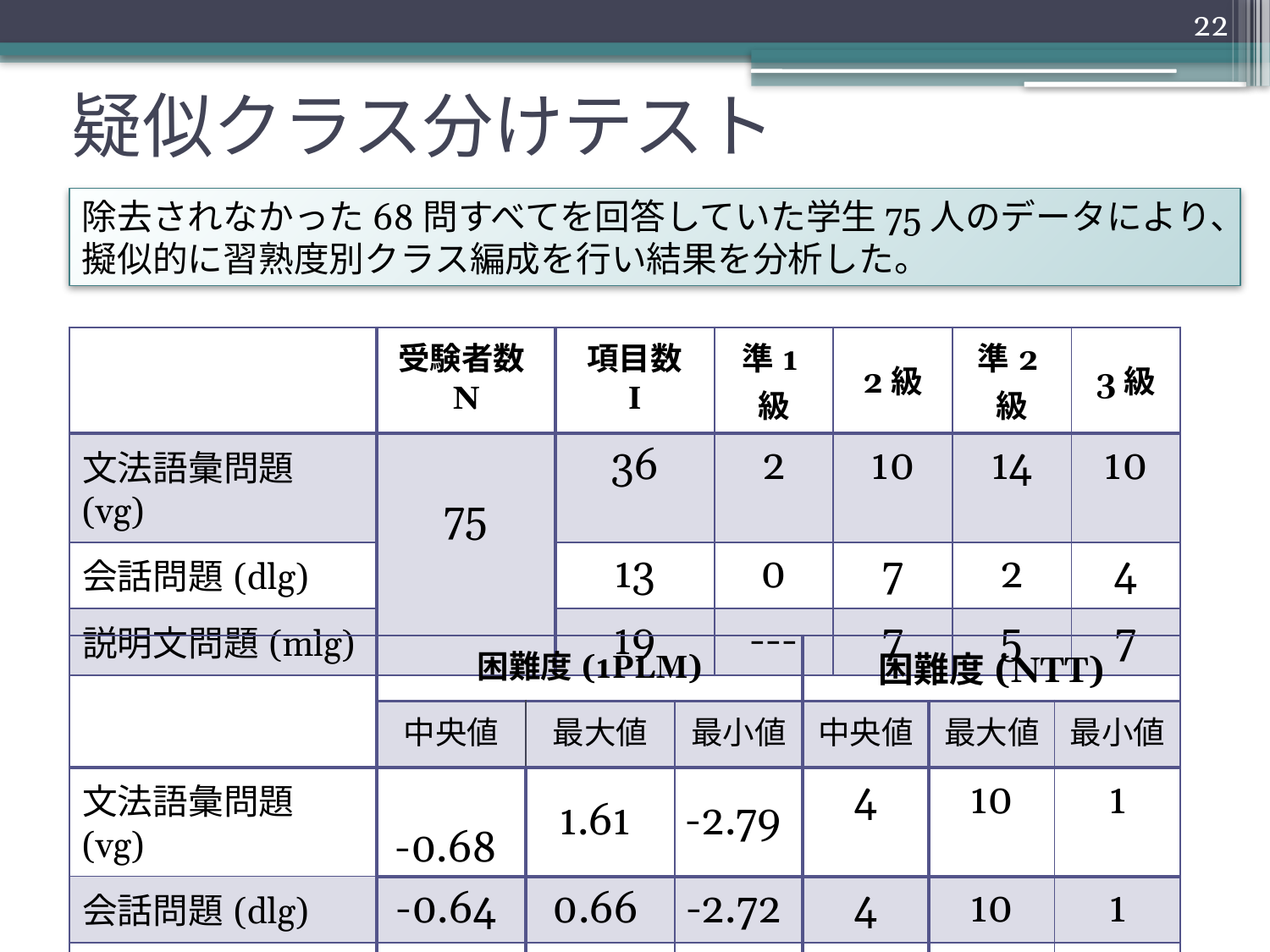

22
# 疑似クラス分けテスト
除去されなかった68問すべてを回答していた学生75人のデータにより、擬似的に習熟度別クラス編成を行い結果を分析した。
|  | 受験者数N | 項目数 I | 準1級 | 2級 | 準2級 | 3級 |
| --- | --- | --- | --- | --- | --- | --- |
| 文法語彙問題(vg) | 75 | 36 | 2 | 10 | 14 | 10 |
| 会話問題(dlg) |  | 13 | 0 | 7 | 2 | 4 |
| 説明文問題(mlg) |  | 19 | --- | 7 | 5 | 7 |
|  | 困難度(1PLM) |  |  | 困難度(NTT) |  |  |
| --- | --- | --- | --- | --- | --- | --- |
|  | 中央値 | 最大値 | 最小値 | 中央値 | 最大値 | 最小値 |
| 文法語彙問題(vg) | -0.68 | 1.61 | -2.79 | 4 | 10 | 1 |
| 会話問題(dlg) | -0.64 | 0.66 | -2.72 | 4 | 10 | 1 |
| 説明文問題(mlg) | -0.34 | 1.22 | -1.93 | 4 | 10 | 1 |